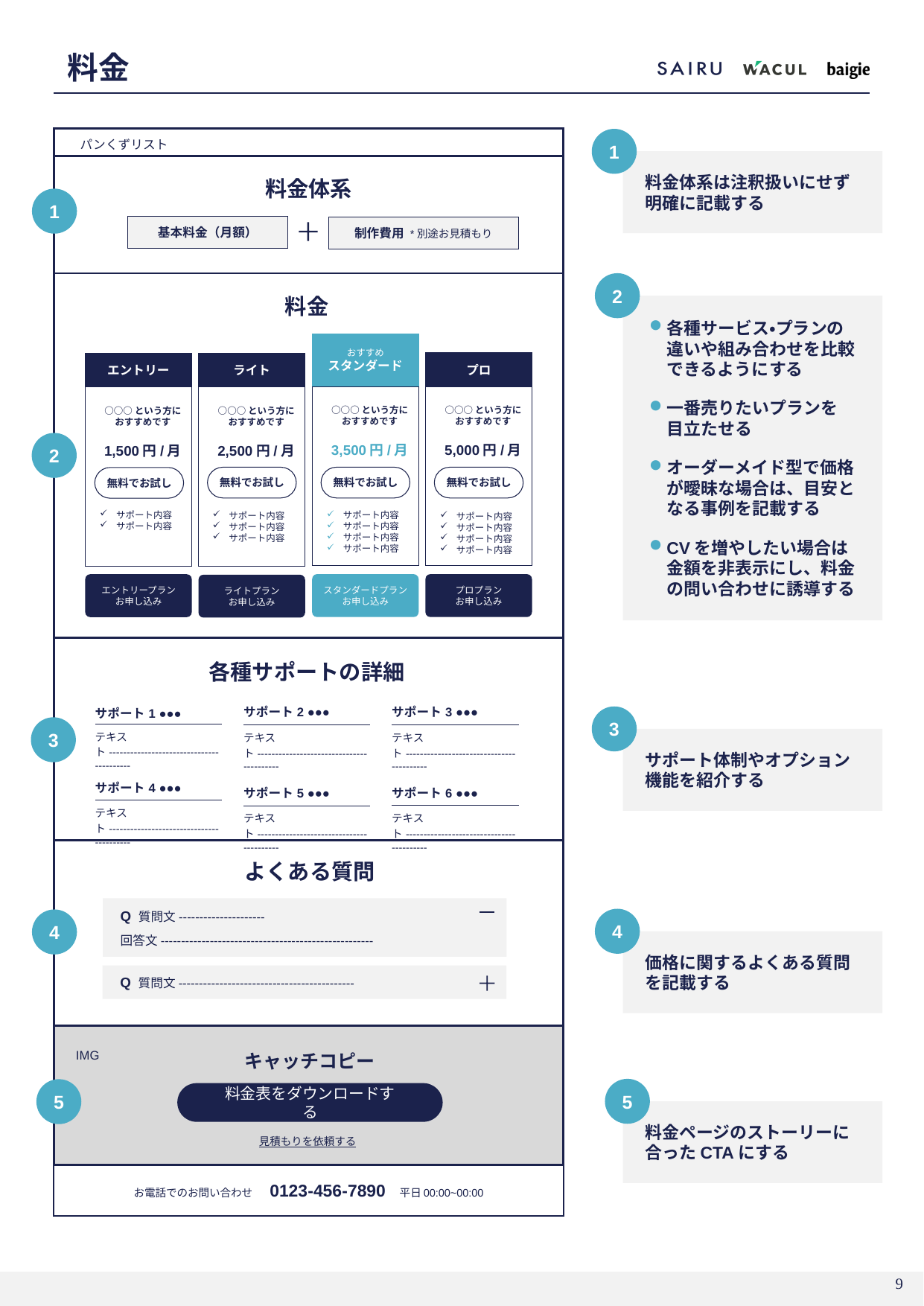

# 料金
パンくずリスト
1
料金体系は注釈扱いにせず明確に記載する

料金体系
1
基本料金（月額）
制作費用 *別途お見積もり

2
料金
各種サービス・プランの違いや組み合わせを比較できるようにする
一番売りたいプランを
目立たせる
オーダーメイド型で価格が曖昧な場合は、目安となる事例を記載する
CVを増やしたい場合は金額を非表示にし、料金の問い合わせに誘導する
おすすめ
スタンダード
プロ
エントリー
ライト
○○○という方に
おすすめです

3,500円/月
○○○という方に
おすすめです

5,000円/月
○○○という方に
おすすめです

1,500円/月
○○○という方に
おすすめです

2,500円/月
2
無料でお試し
無料でお試し
無料でお試し
無料でお試し
サポート内容
サポート内容
サポート内容
サポート内容
サポート内容
サポート内容
サポート内容
サポート内容
サポート内容
サポート内容
サポート内容
サポート内容
サポート内容
スタンダードプラン
お申し込み
プロプラン
お申し込み
エントリープラン
お申し込み
ライトプラン
お申し込み

各種サポートの詳細
| サポート3 ●●● |
| --- |
| テキスト----------------------------------------- |
| サポート6 ●●● |
| テキスト----------------------------------------- |
| サポート2 ●●● |
| --- |
| テキスト----------------------------------------- |
| サポート5 ●●● |
| テキスト----------------------------------------- |
| サポート1 ●●● |
| --- |
| テキスト----------------------------------------- |
| サポート4 ●●● |
| テキスト----------------------------------------- |
3
3
サポート体制やオプション機能を紹介する

よくある質問
Q 質問文---------------------
回答文----------------------------------------------------
4
4
価格に関するよくある質問を記載する
Q 質問文-------------------------------------------

IMG
キャッチコピー
5
5
料金表をダウンロードする
料金ページのストーリーに合ったCTAにする
見積もりを依頼する
お電話でのお問い合わせ　0123-456-7890  平日00:00~00:00
9